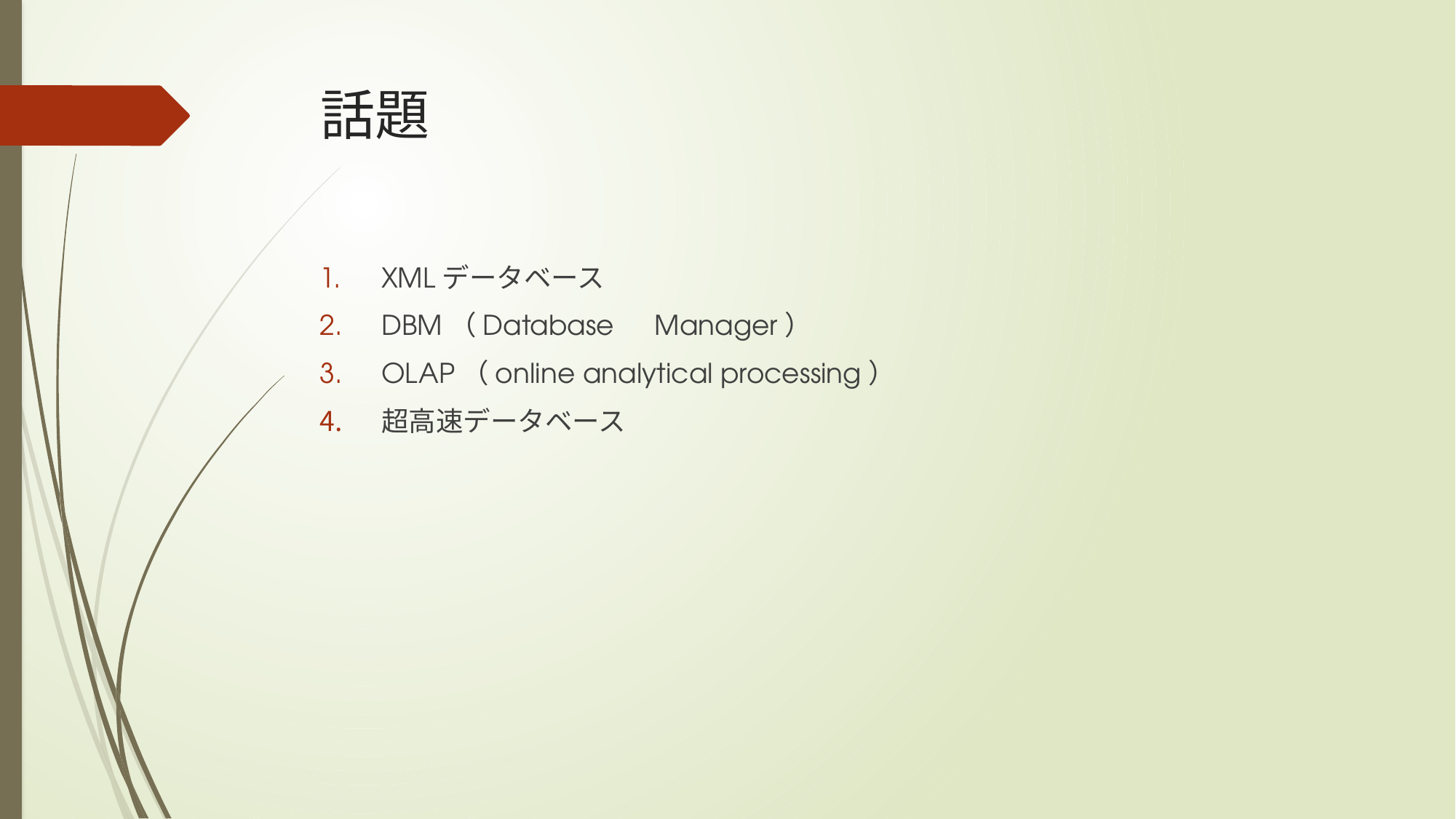

# 話題
XMLデータベース
DBM（Database　Manager）
OLAP（online analytical processing）
超高速データベース